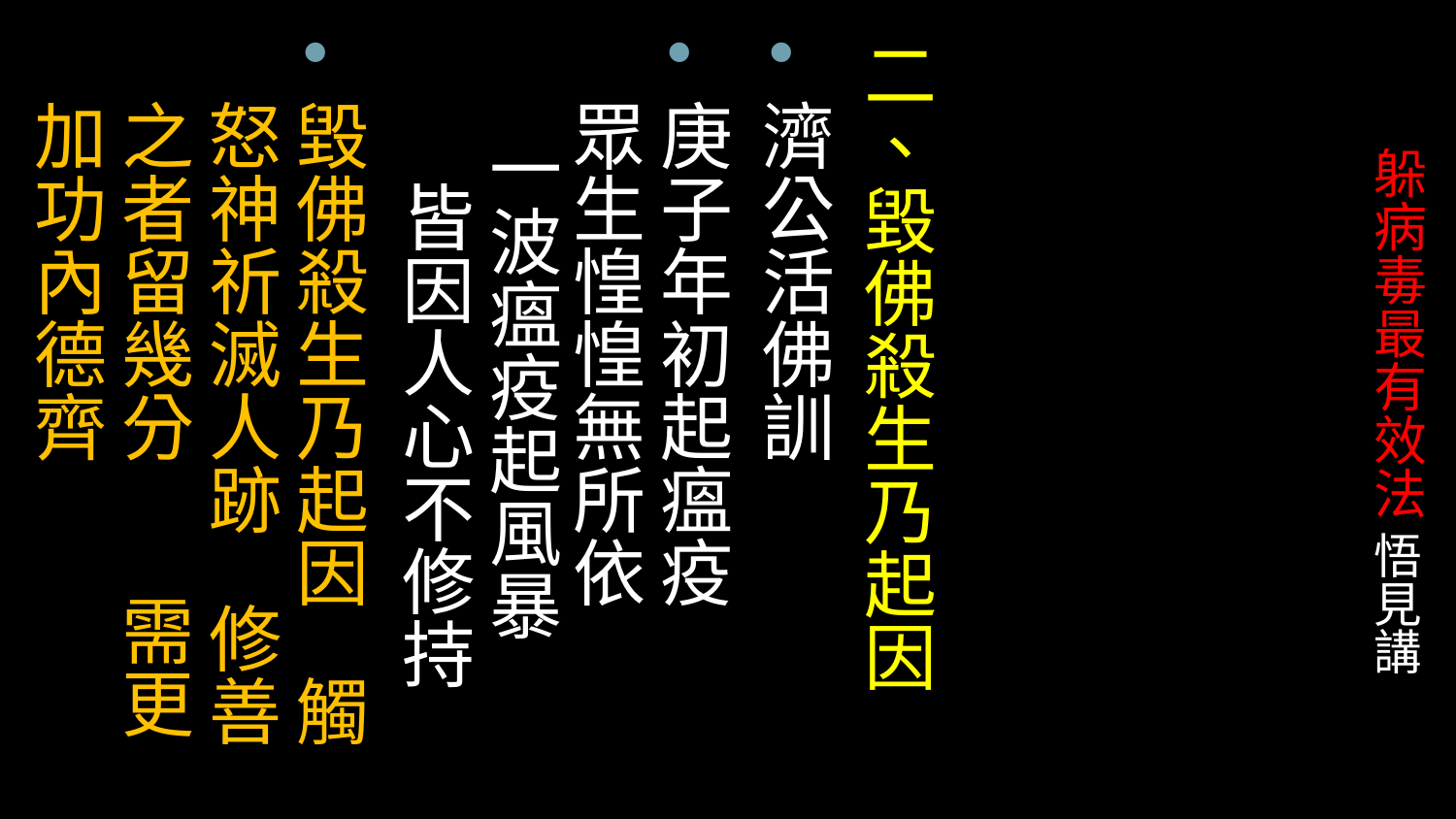

二、毀佛殺生乃起因
濟公活佛訓
庚子年初起瘟疫         眾生惶惶無所依             一波瘟疫起風暴              皆因人心不修持
毀佛殺生乃起因    觸怒神祈滅人跡    修善之者留幾分        需更加功內德齊
# 躲病毒最有效法 悟見講